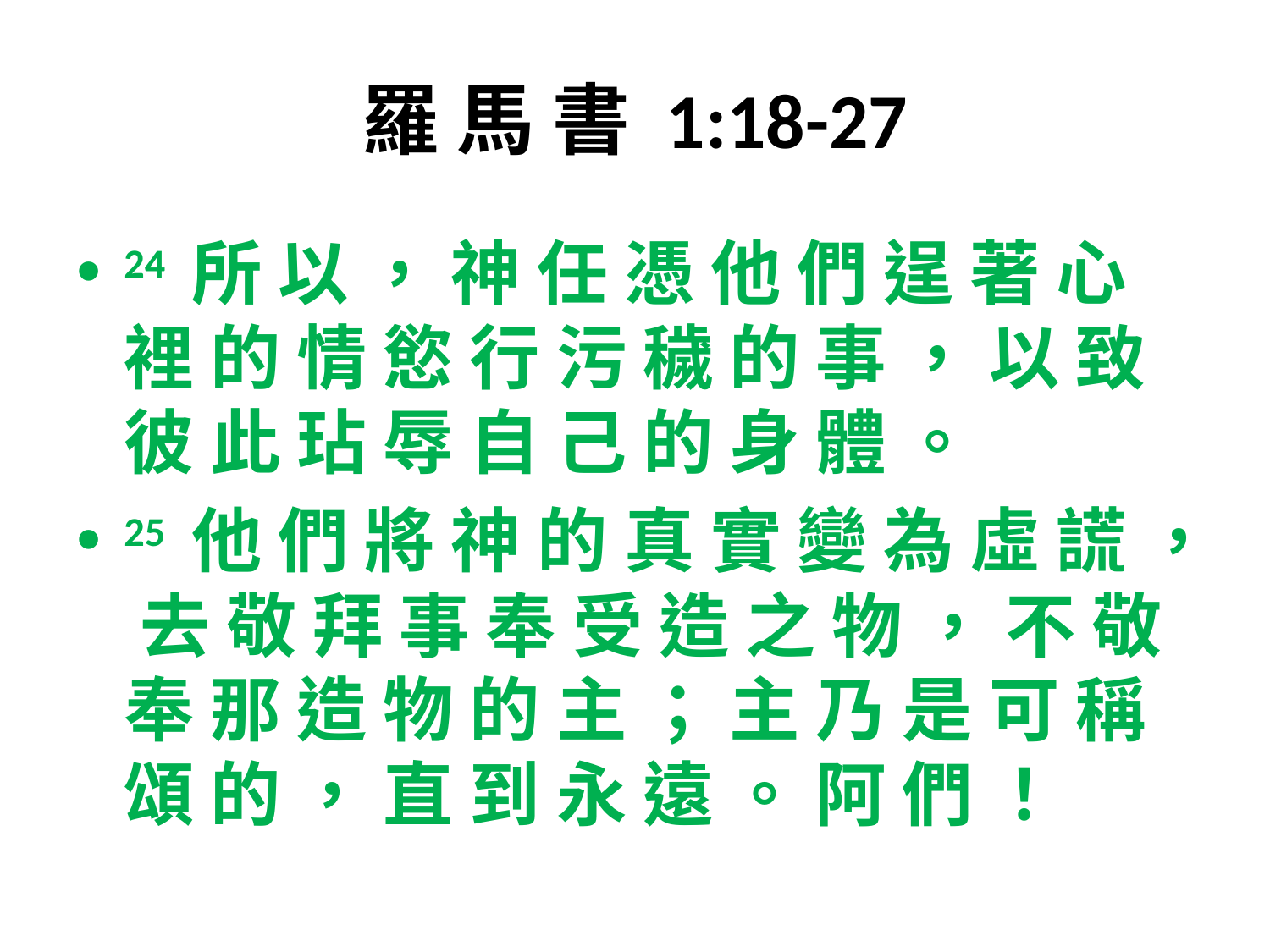

# 羅 馬 書 1:18-27
24 所 以 ， 神 任 憑 他 們 逞 著 心 裡 的 情 慾 行 污 穢 的 事 ， 以 致 彼 此 玷 辱 自 己 的 身 體 。
25 他 們 將 神 的 真 實 變 為 虛 謊 ， 去 敬 拜 事 奉 受 造 之 物 ， 不 敬 奉 那 造 物 的 主 ； 主 乃 是 可 稱 頌 的 ， 直 到 永 遠 。 阿 們 ！